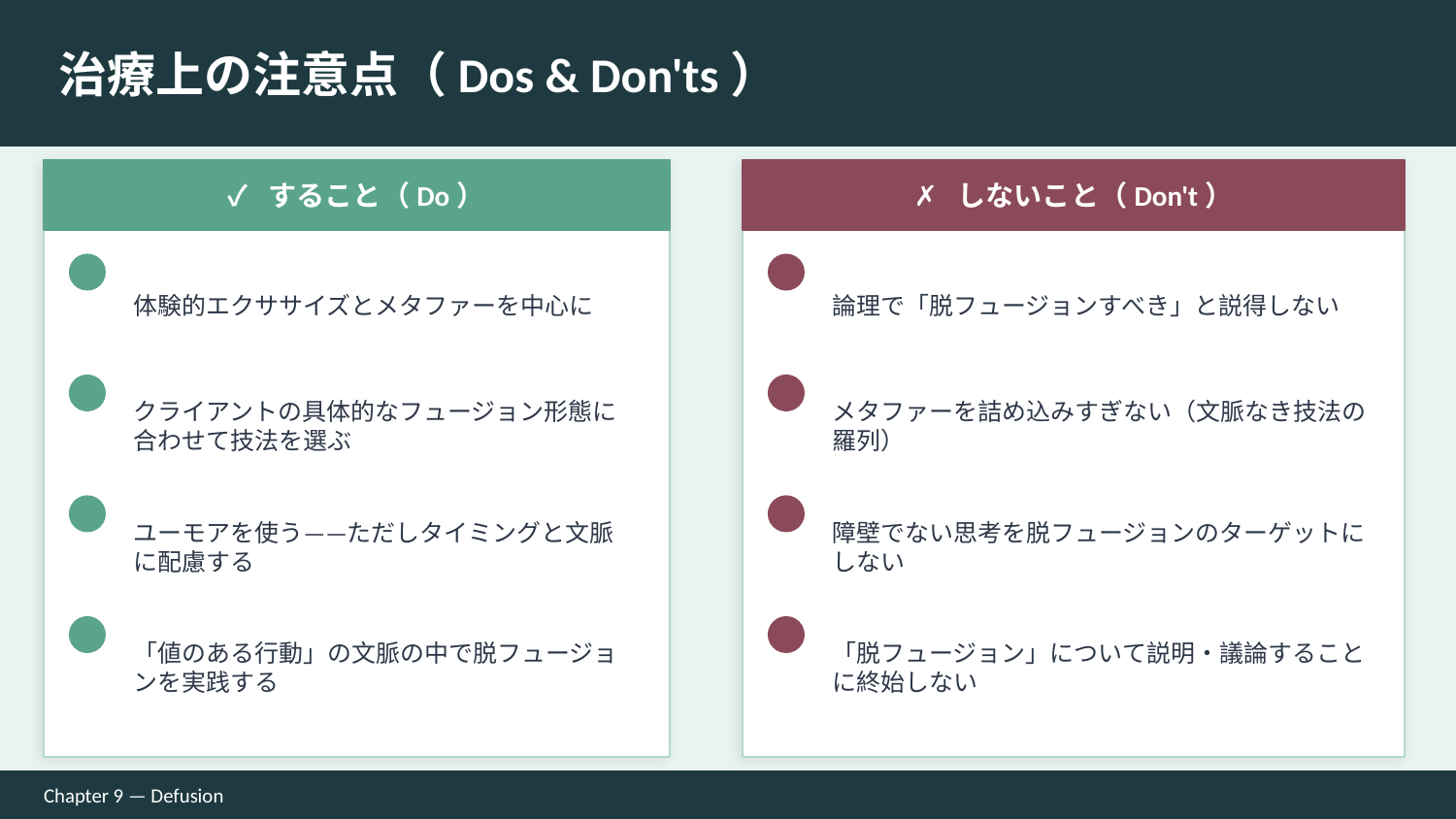

治療上の注意点（Dos & Don'ts）

✓  すること（Do）

✗  しないこと（Don't）
体験的エクササイズとメタファーを中心に
論理で「脱フュージョンすべき」と説得しない

クライアントの具体的なフュージョン形態に合わせて技法を選ぶ
メタファーを詰め込みすぎない（文脈なき技法の羅列）

ユーモアを使う——ただしタイミングと文脈に配慮する
障壁でない思考を脱フュージョンのターゲットにしない

「値のある行動」の文脈の中で脱フュージョンを実践する
「脱フュージョン」について説明・議論することに終始しない

Chapter 9 — Defusion